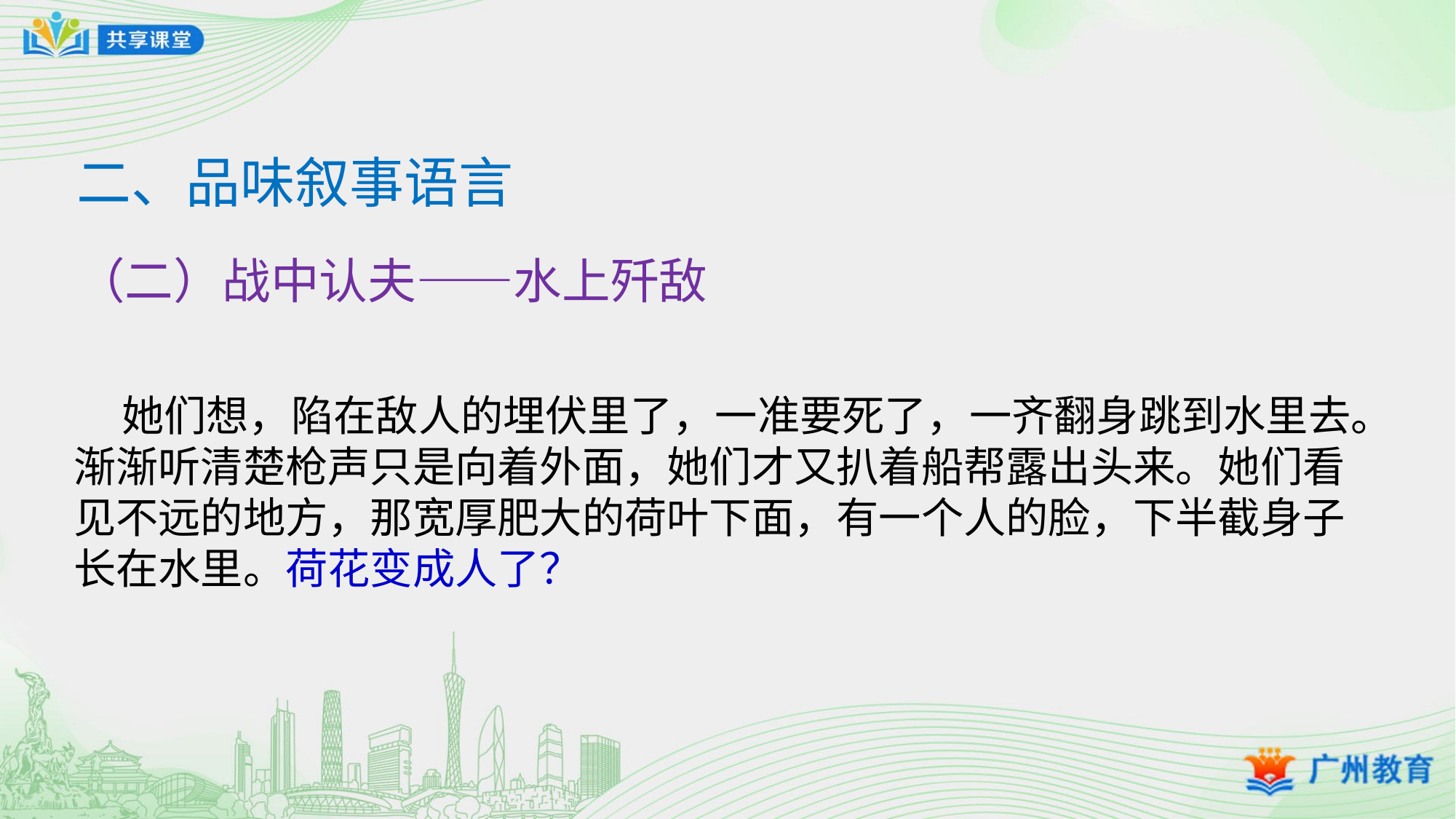

二、品味叙事语言
（二）战中认夫——水上歼敌
    她们想，陷在敌人的埋伏里了，一准要死了，一齐翻身跳到水里去。渐渐听清楚枪声只是向着外面，她们才又扒着船帮露出头来。她们看见不远的地方，那宽厚肥大的荷叶下面，有一个人的脸，下半截身子长在水里。荷花变成人了？